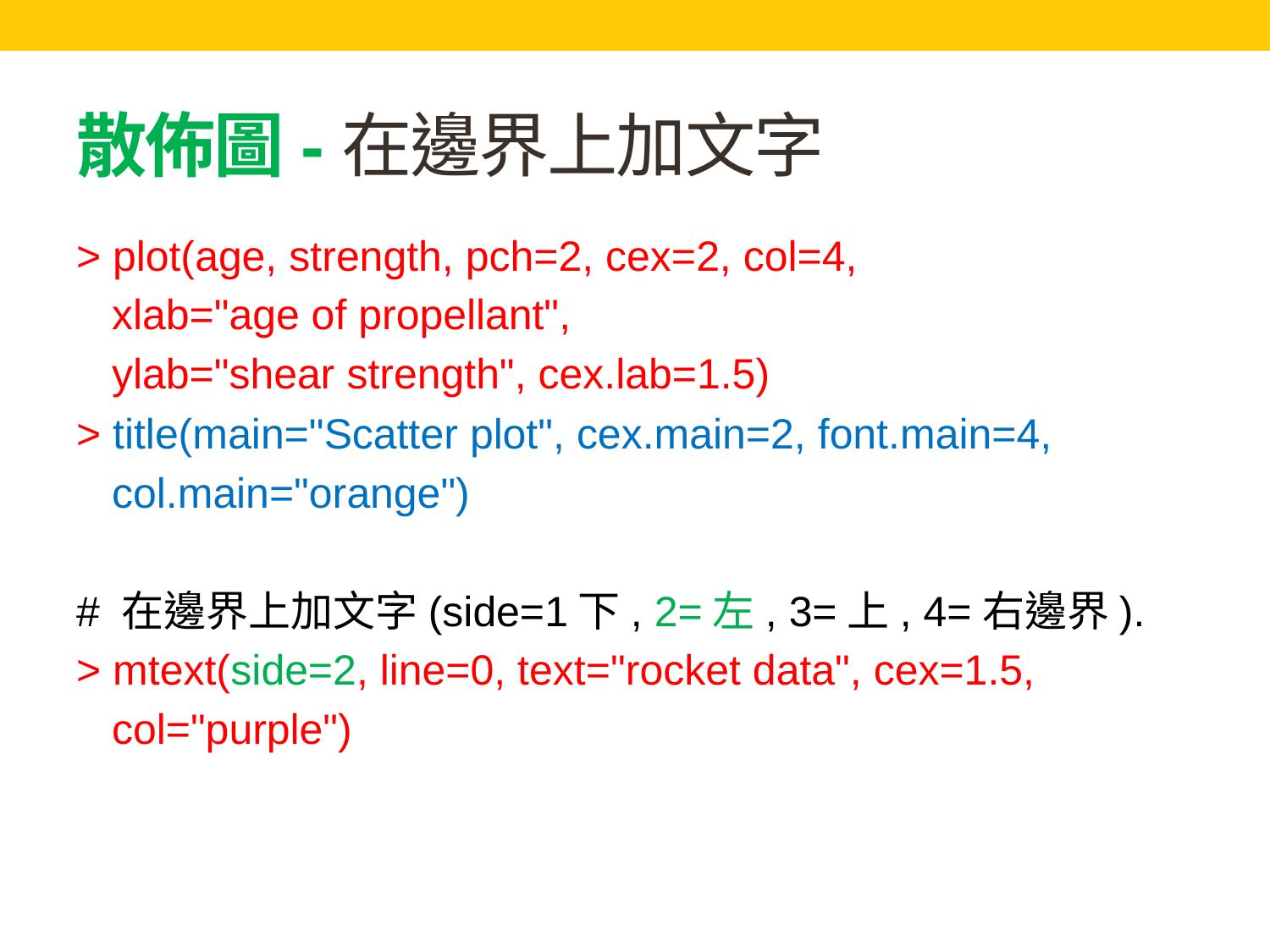

# 散佈圖-在邊界上加文字
> plot(age, strength, pch=2, cex=2, col=4,
   xlab="age of propellant",
   ylab="shear strength", cex.lab=1.5)
> title(main="Scatter plot", cex.main=2, font.main=4,
   col.main="orange")

# 在邊界上加文字(side=1下, 2=左, 3=上, 4=右邊界).
> mtext(side=2, line=0, text="rocket data", cex=1.5,
   col="purple")